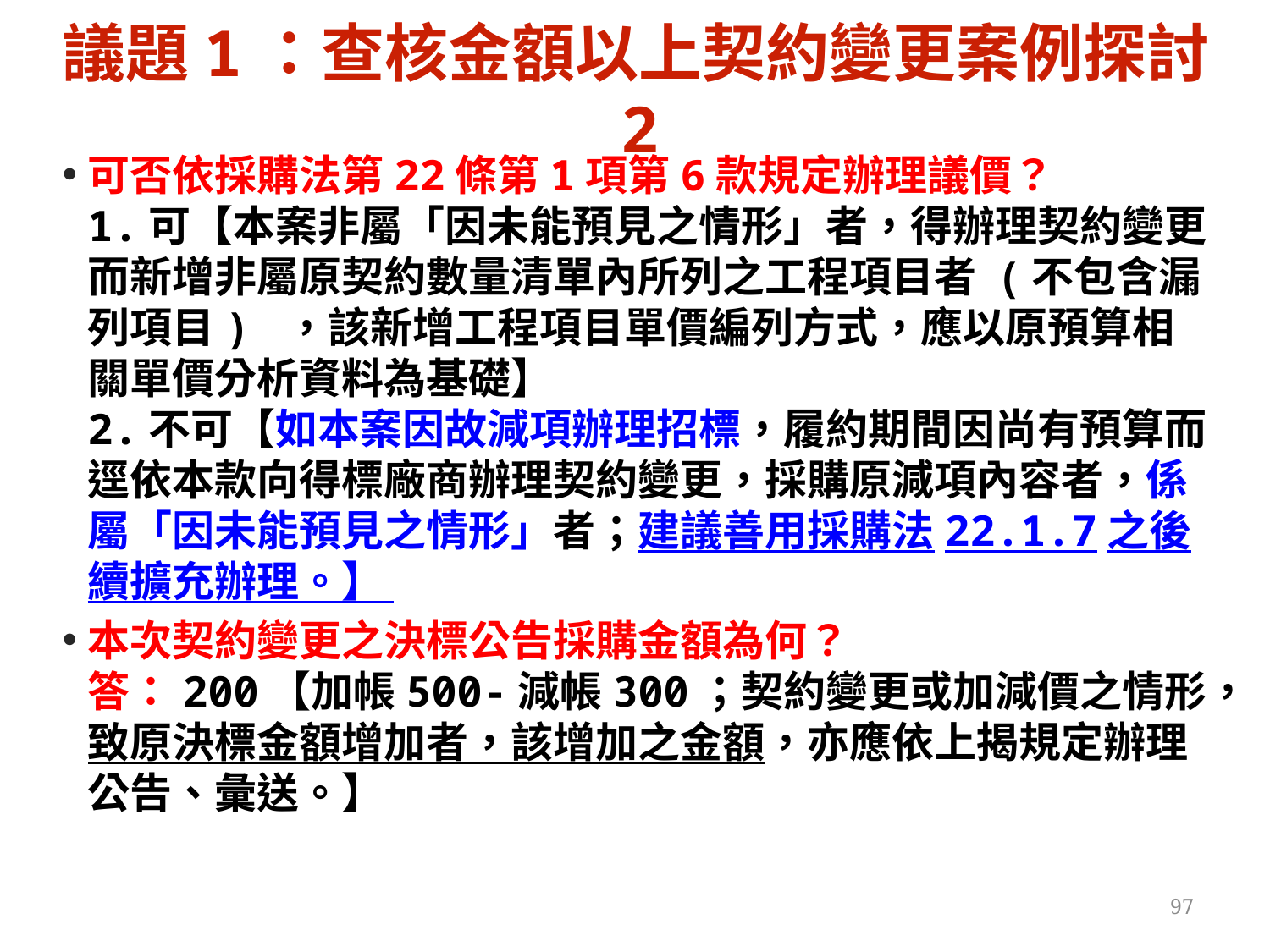

# 議題1：查核金額以上契約變更案例探討2
可否依採購法第22條第1項第6款規定辦理議價？
1.可【本案非屬「因未能預見之情形」者，得辦理契約變更而新增非屬原契約數量清單內所列之工程項目者 (不包含漏列項目) ，該新增工程項目單價編列方式，應以原預算相關單價分析資料為基礎】
2.不可【如本案因故減項辦理招標，履約期間因尚有預算而逕依本款向得標廠商辦理契約變更，採購原減項內容者，係屬「因未能預見之情形」者；建議善用採購法22.1.7之後續擴充辦理。】
本次契約變更之決標公告採購金額為何？
答：200【加帳500-減帳300；契約變更或加減價之情形，致原決標金額增加者，該增加之金額，亦應依上揭規定辦理公告、彙送。】

97